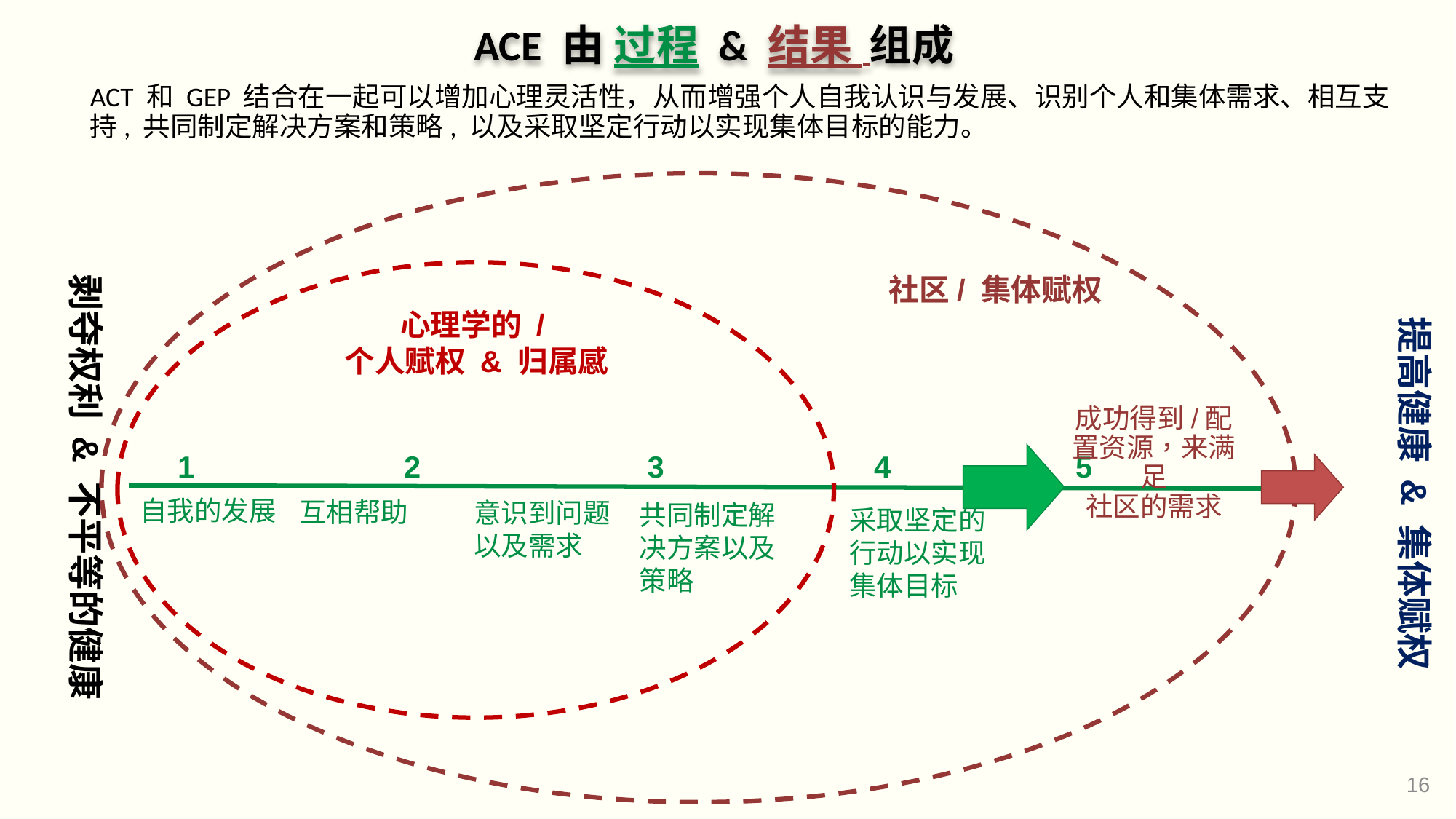

# ACE 由 过程 & 结果  组成
ACT 和 GEP 结合在一起可以增加心理灵活性，从而增强个人自我认识与发展、识别个人和集体需求、相互支持, 共同制定解决方案和策略, 以及采取坚定行动以实现集体目标的能力。

提高健康 & 集体赋权
剥夺权利 & 不平等的健康

社区/ 集体赋权
心理学的 /
个人赋权 & 归属感

成功得到/配置资源，来满足
社区的需求
1	              2	                 3	                  4	                5

自我的发展
互相帮助

意识到问题以及需求
共同制定解决方案以及策略
采取坚定的行动以实现集体目标
16